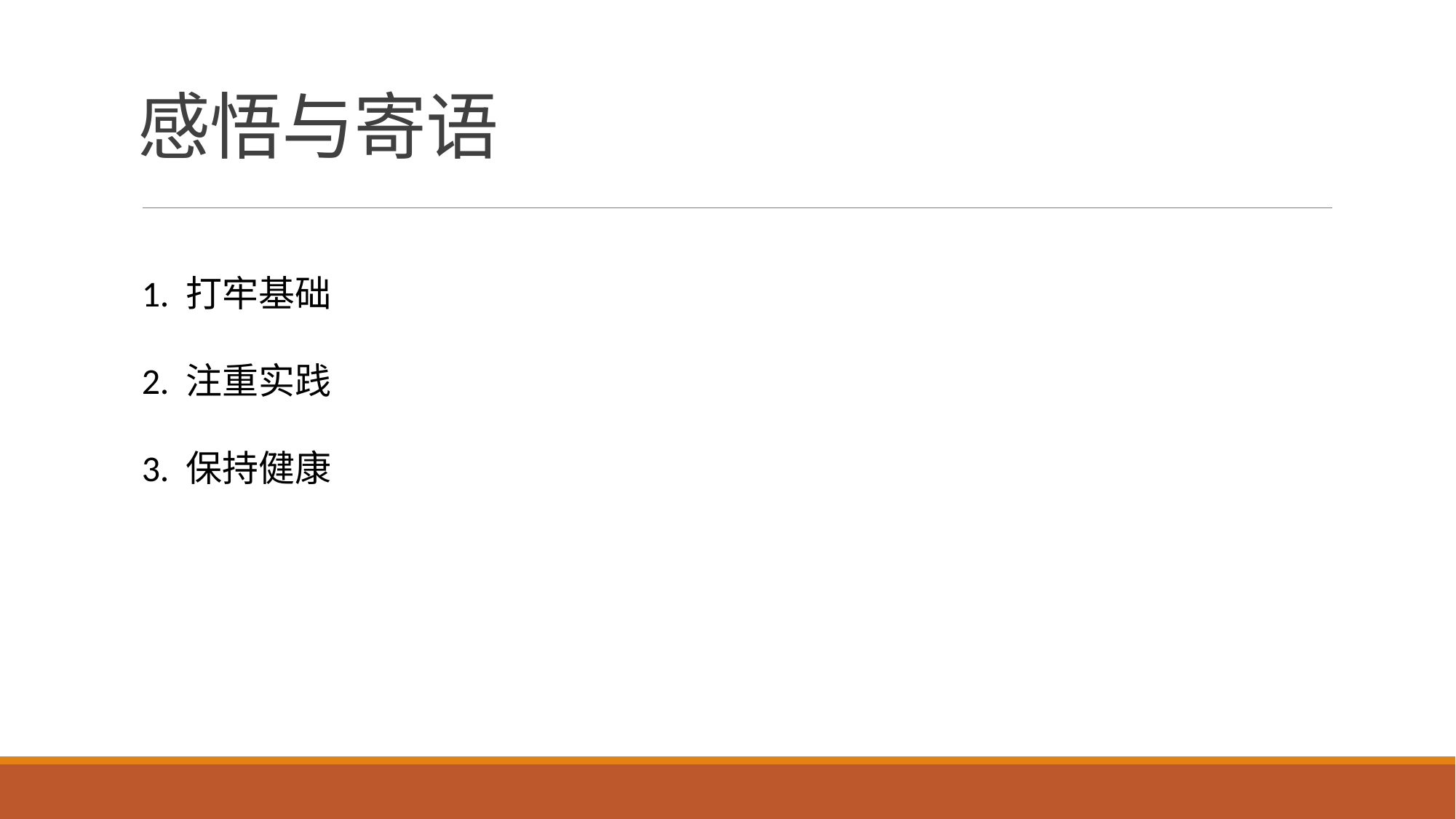

# 感悟与寄语
1. 打牢基础

2. 注重实践

3. 保持健康